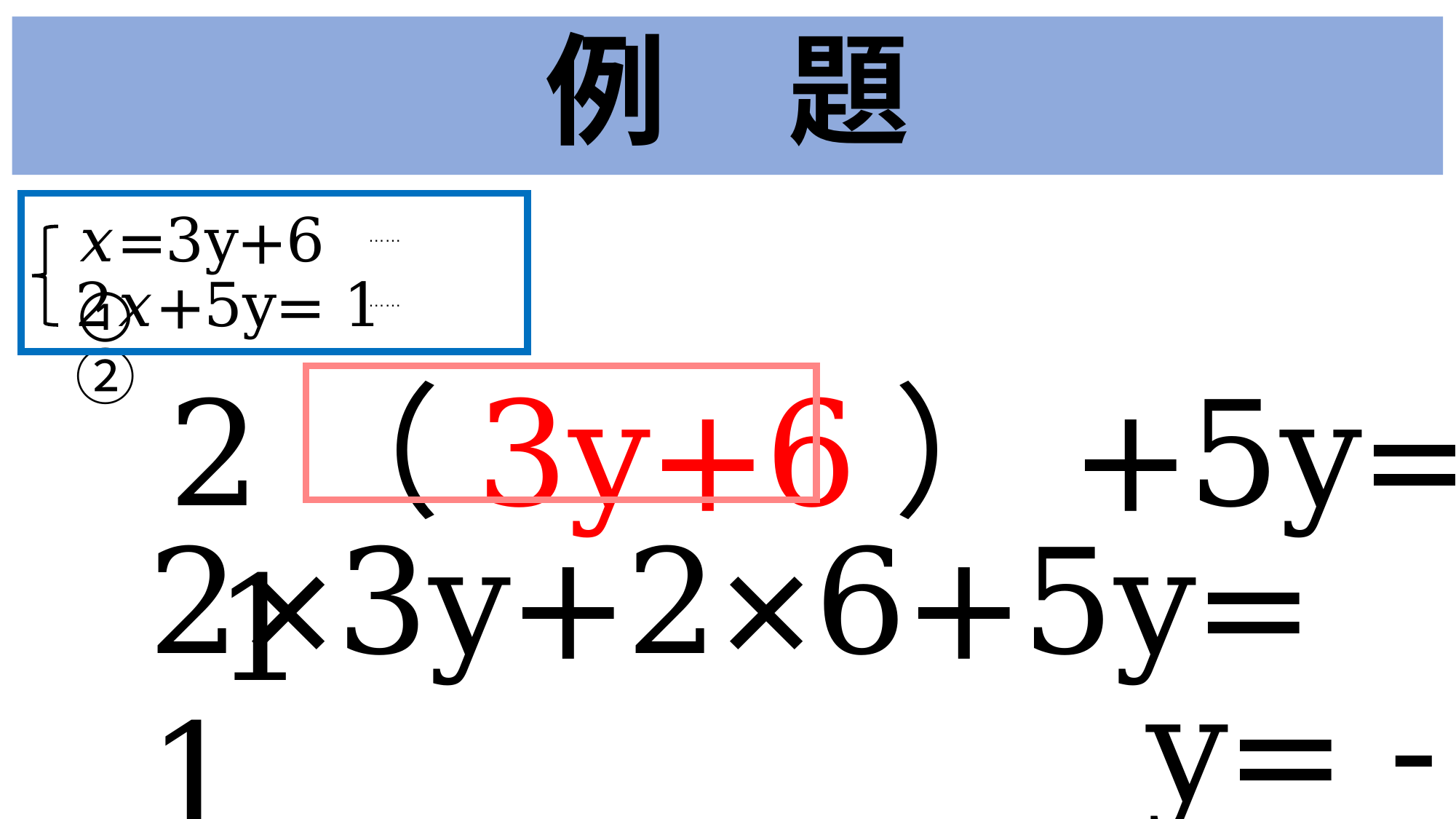

例　題

𝑥=3y+6           ①
2𝑥+5y= 1   　②
……

……
2（3y+6）+5y=  1

2×3y+2×6+5y=  1
     y= -1